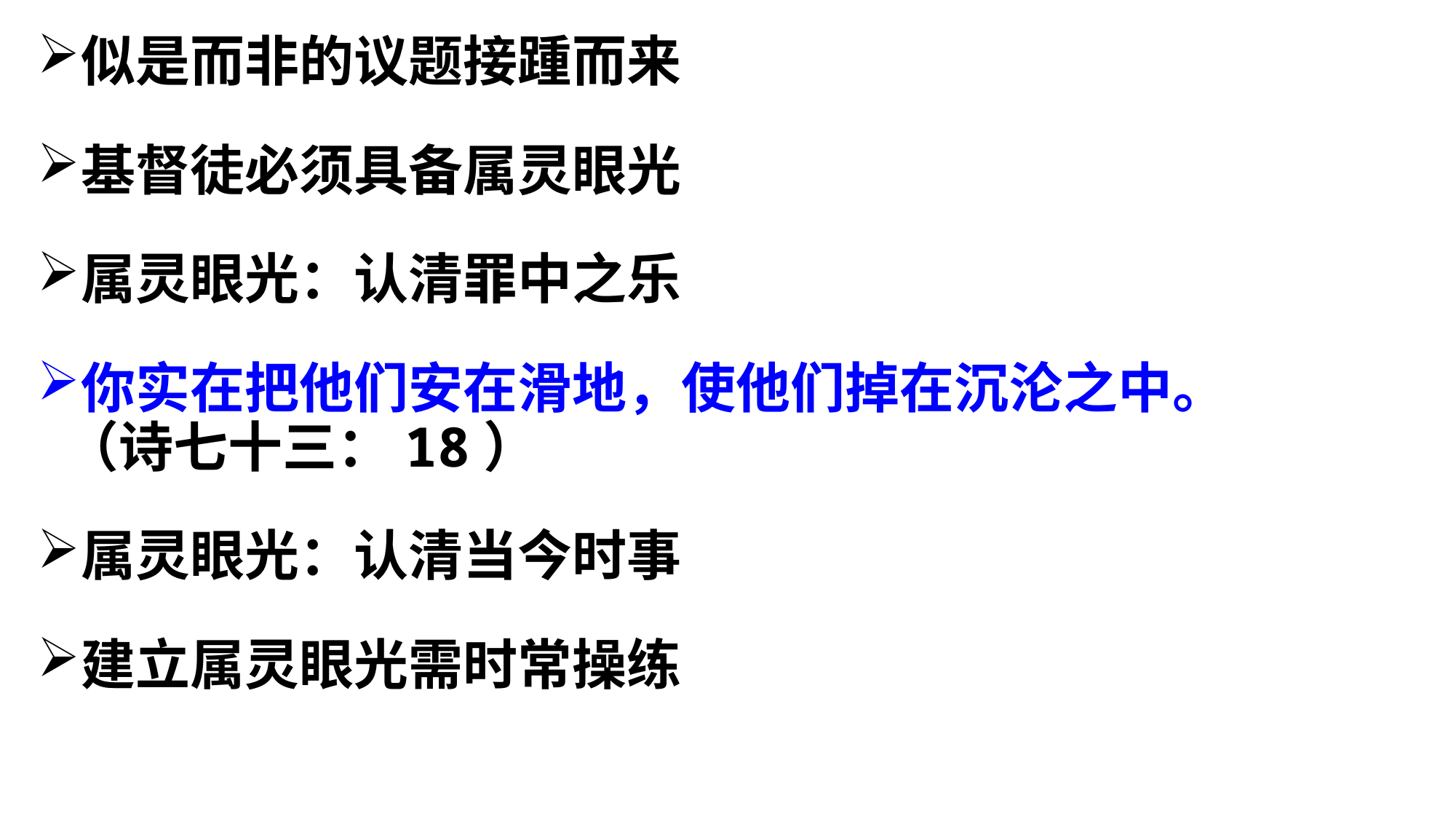

似是而非的议题接踵而来

基督徒必须具备属灵眼光

属灵眼光：认清罪中之乐

你实在把他们安在滑地，使他们掉在沉沦之中。（诗七十三：18）

属灵眼光：认清当今时事

建立属灵眼光需时常操练